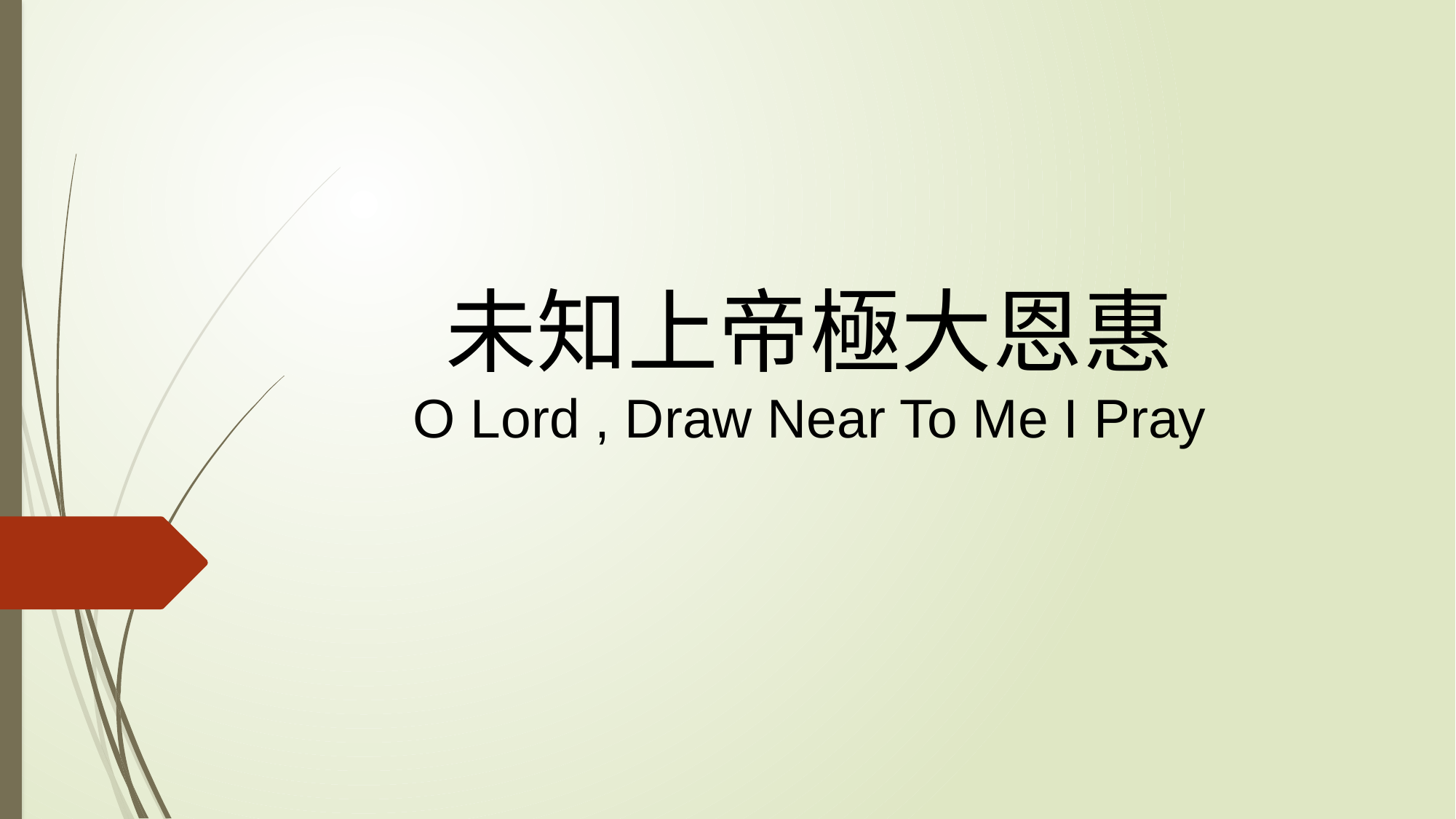

# 未知上帝極大恩惠 O Lord , Draw Near To Me I Pray